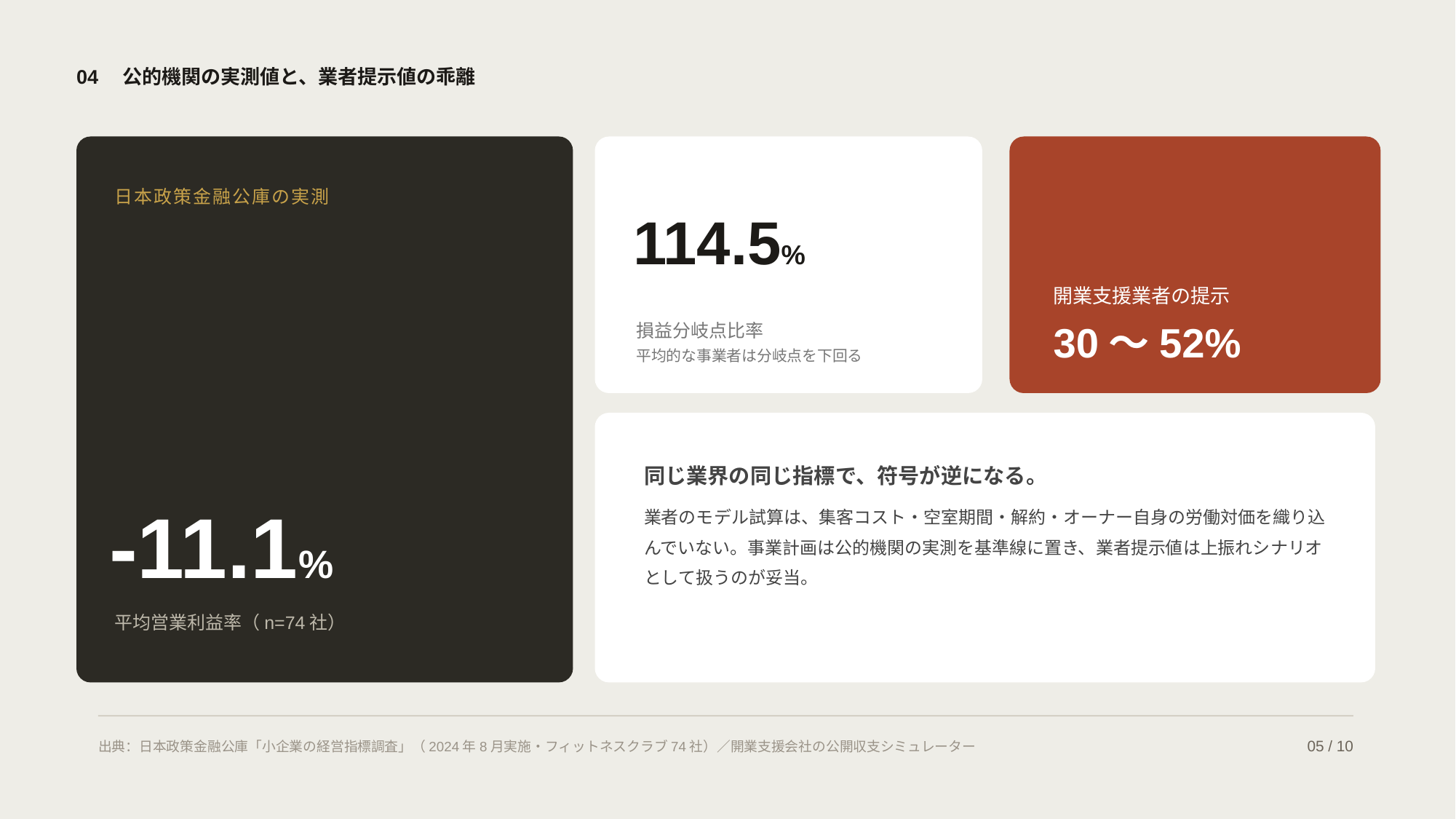

04　公的機関の実測値と、業者提示値の乖離

日本政策金融公庫の実測
114.5%
開業支援業者の提示
30〜52%
損益分岐点比率
平均的な事業者は分岐点を下回る

同じ業界の同じ指標で、符号が逆になる。
業者のモデル試算は、集客コスト・空室期間・解約・オーナー自身の労働対価を織り込んでいない。事業計画は公的機関の実測を基準線に置き、業者提示値は上振れシナリオとして扱うのが妥当。
-11.1%
平均営業利益率（n=74社）

出典：日本政策金融公庫「小企業の経営指標調査」（2024年8月実施・フィットネスクラブ74社）／開業支援会社の公開収支シミュレーター
05 / 10